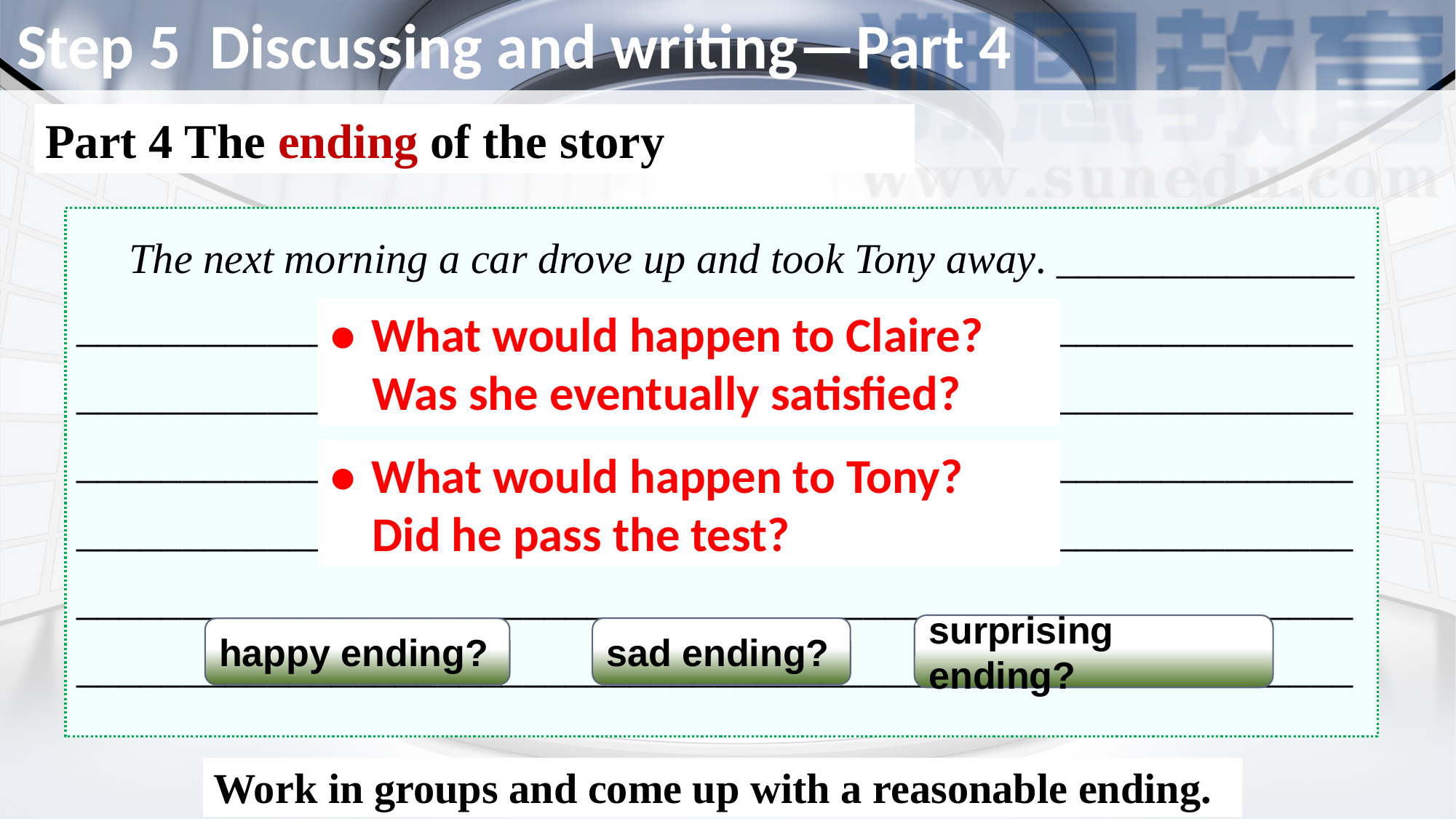

Step 5  Discussing and writing—Part 4
Part 4 The ending of the story
     The next morning a car drove up and took Tony away. ______________
________________________________________________________________________________________________________________________________________________________________________________________________________________________________________________________________________________________________________________________________________________________________________
● What would happen to Claire?
    Was she eventually satisfied?
添加题
添加标题
● What would happen to Tony?
    Did he pass the test?
surprising ending?
sad ending?
happy ending?
Work in groups and come up with a reasonable ending.